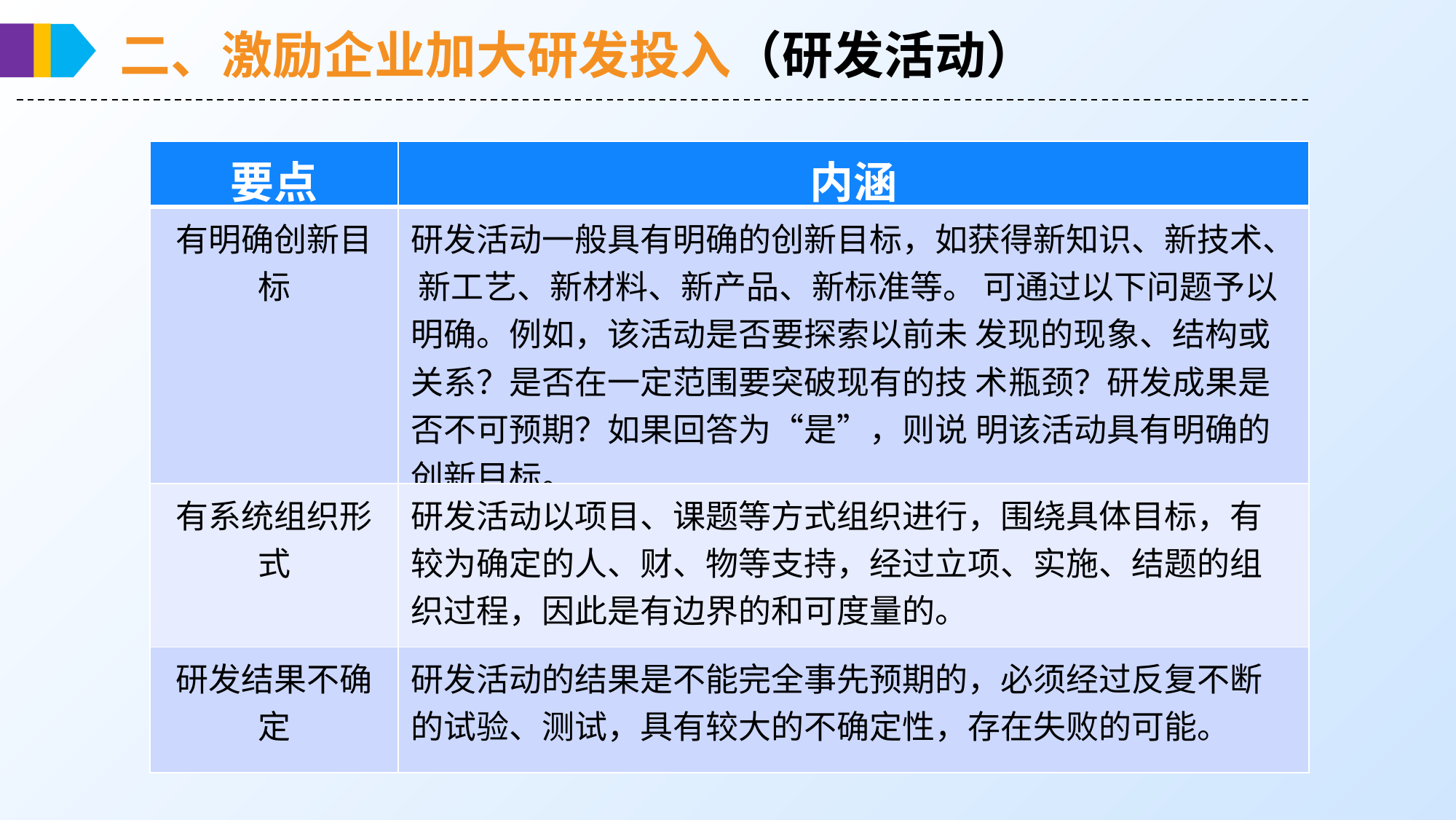

二、激励企业加大研发投入（研发活动）

| 要点 | 内涵 |
| --- | --- |
| 有明确创新目标 | 研发活动一般具有明确的创新目标，如获得新知识、新技术、 新工艺、新材料、新产品、新标准等。 可通过以下问题予以明确。例如，该活动是否要探索以前未 发现的现象、结构或关系？是否在一定范围要突破现有的技 术瓶颈？研发成果是否不可预期？如果回答为“是”，则说 明该活动具有明确的创新目标。 |
| 有系统组织形式 | 研发活动以项目、课题等方式组织进行，围绕具体目标，有 较为确定的人、财、物等支持，经过立项、实施、结题的组 织过程，因此是有边界的和可度量的。 |
| 研发结果不确定 | 研发活动的结果是不能完全事先预期的，必须经过反复不断 的试验、测试，具有较大的不确定性，存在失败的可能。 |